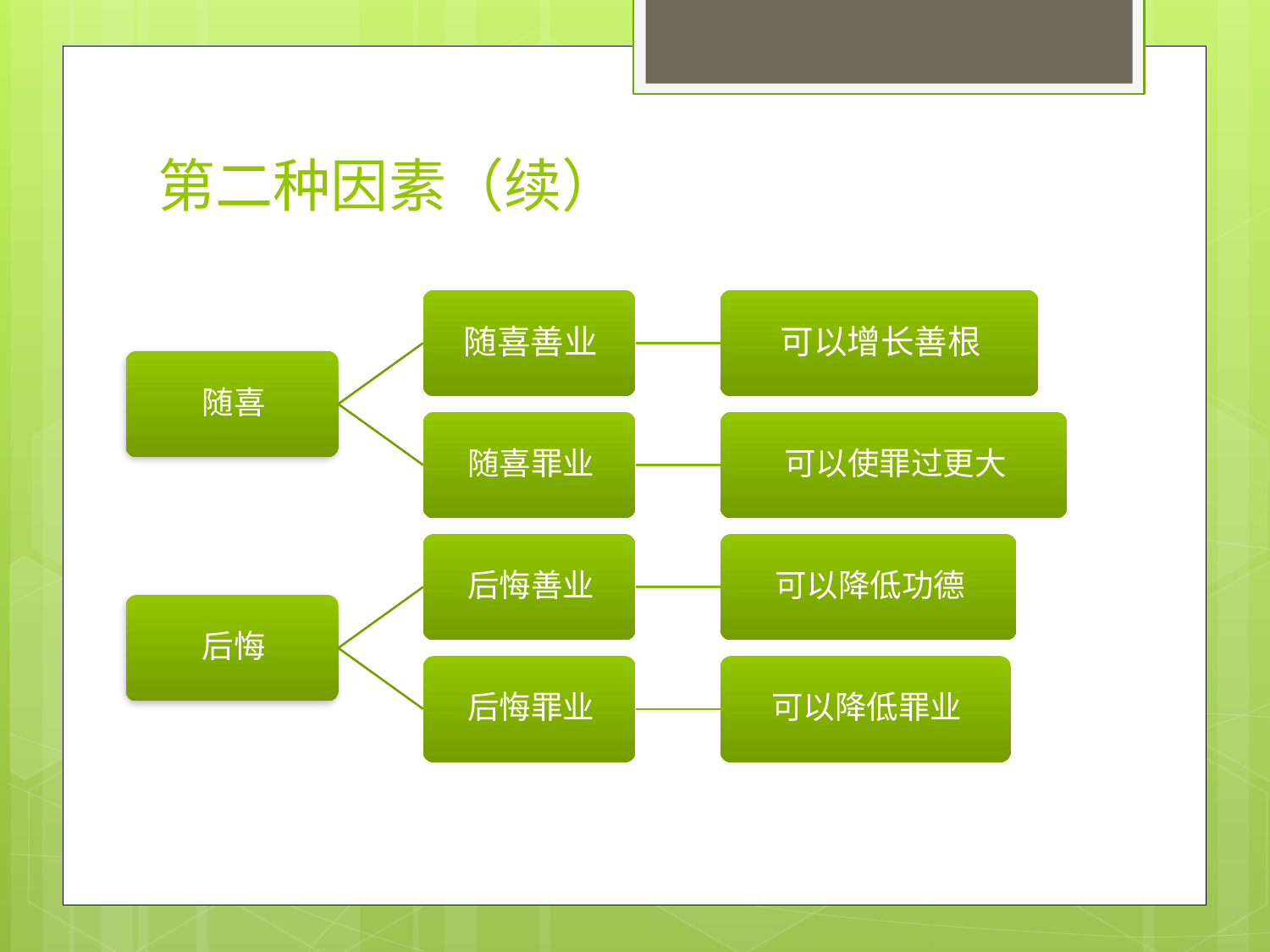

# 第二种因素（续）
随喜

随喜善业

可以增长善根

随喜罪业

可以使罪过更大
后悔

后悔善业

可以降低功德

后悔罪业

可以降低罪业